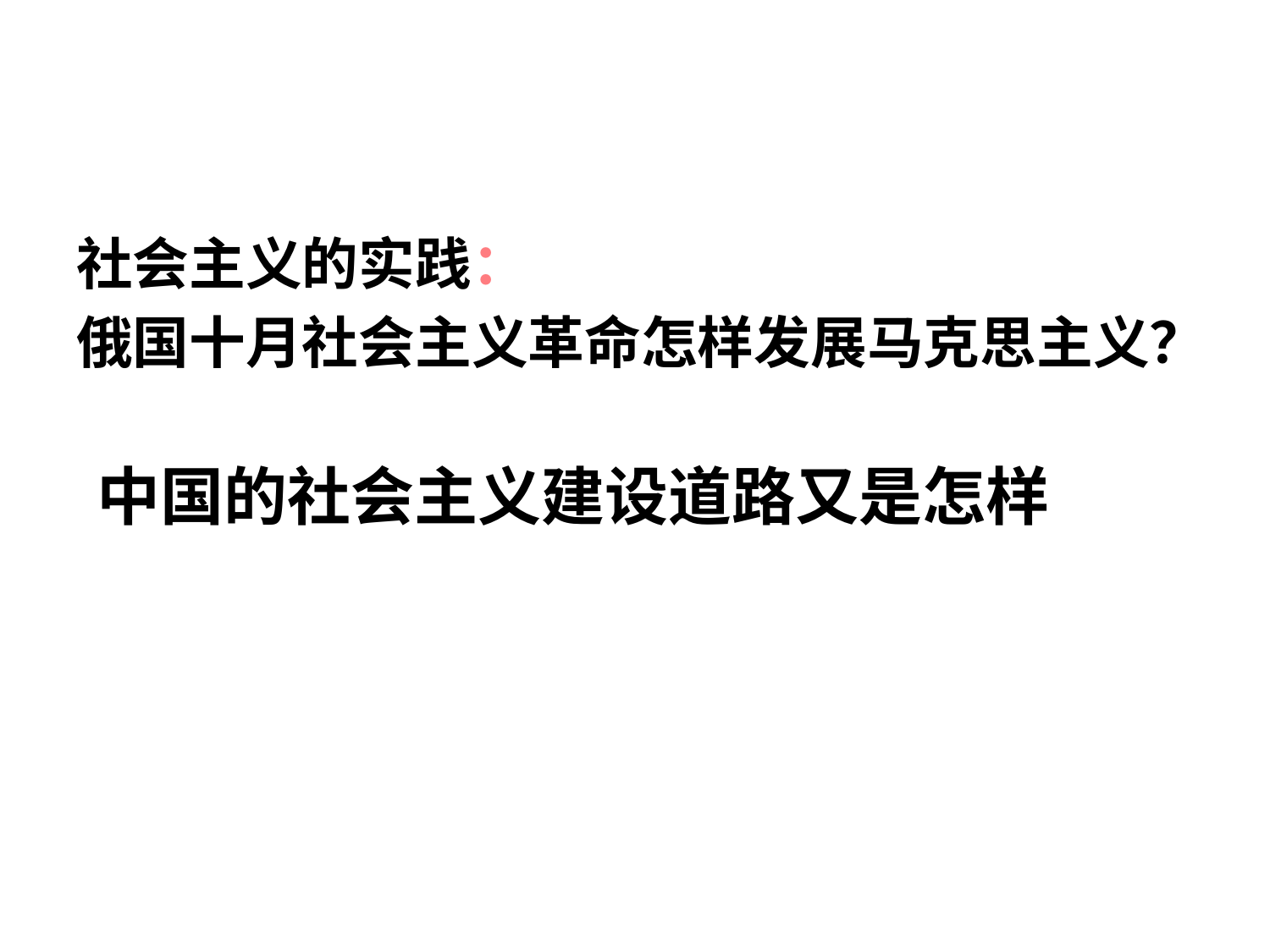

#
社会主义的实践：
俄国十月社会主义革命怎样发展马克思主义？

中国的社会主义建设道路又是怎样